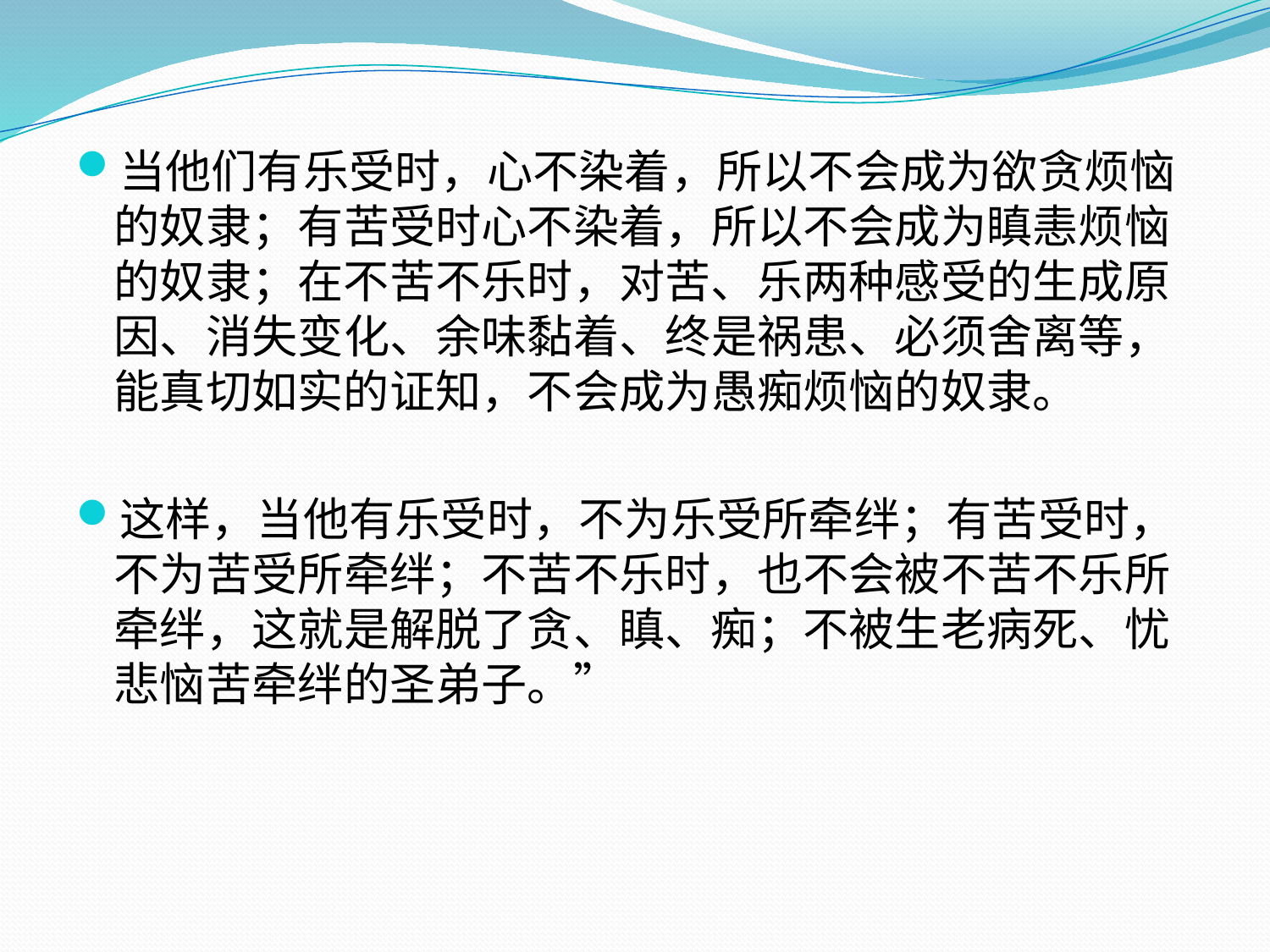

当他们有乐受时，心不染着，所以不会成为欲贪烦恼的奴隶；有苦受时心不染着，所以不会成为瞋恚烦恼的奴隶；在不苦不乐时，对苦、乐两种感受的生成原因、消失变化、余味黏着、终是祸患、必须舍离等，能真切如实的证知，不会成为愚痴烦恼的奴隶。

这样，当他有乐受时，不为乐受所牵绊；有苦受时，不为苦受所牵绊；不苦不乐时，也不会被不苦不乐所牵绊，这就是解脱了贪、瞋、痴；不被生老病死、忧悲恼苦牵绊的圣弟子。”